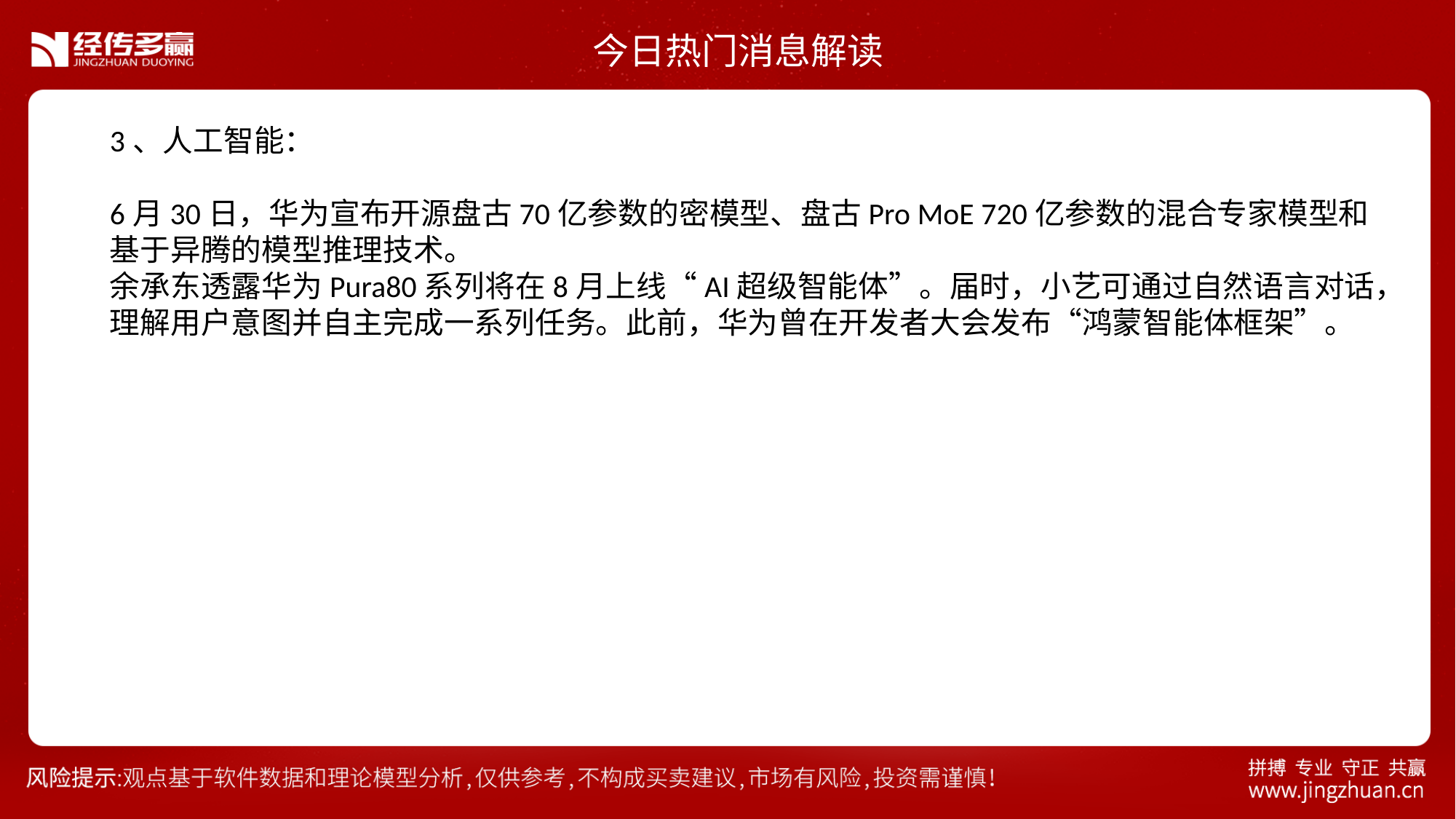

今日热门消息解读
3、人工智能：

6月30日，华为宣布开源盘古70亿参数的密模型、盘古Pro MoE 720亿参数的混合专家模型和基于异腾的模型推理技术。
余承东透露华为Pura80系列将在8月上线“AI超级智能体”。届时，小艺可通过自然语言对话，理解用户意图并自主完成一系列任务。此前，华为曾在开发者大会发布“鸿蒙智能体框架”。